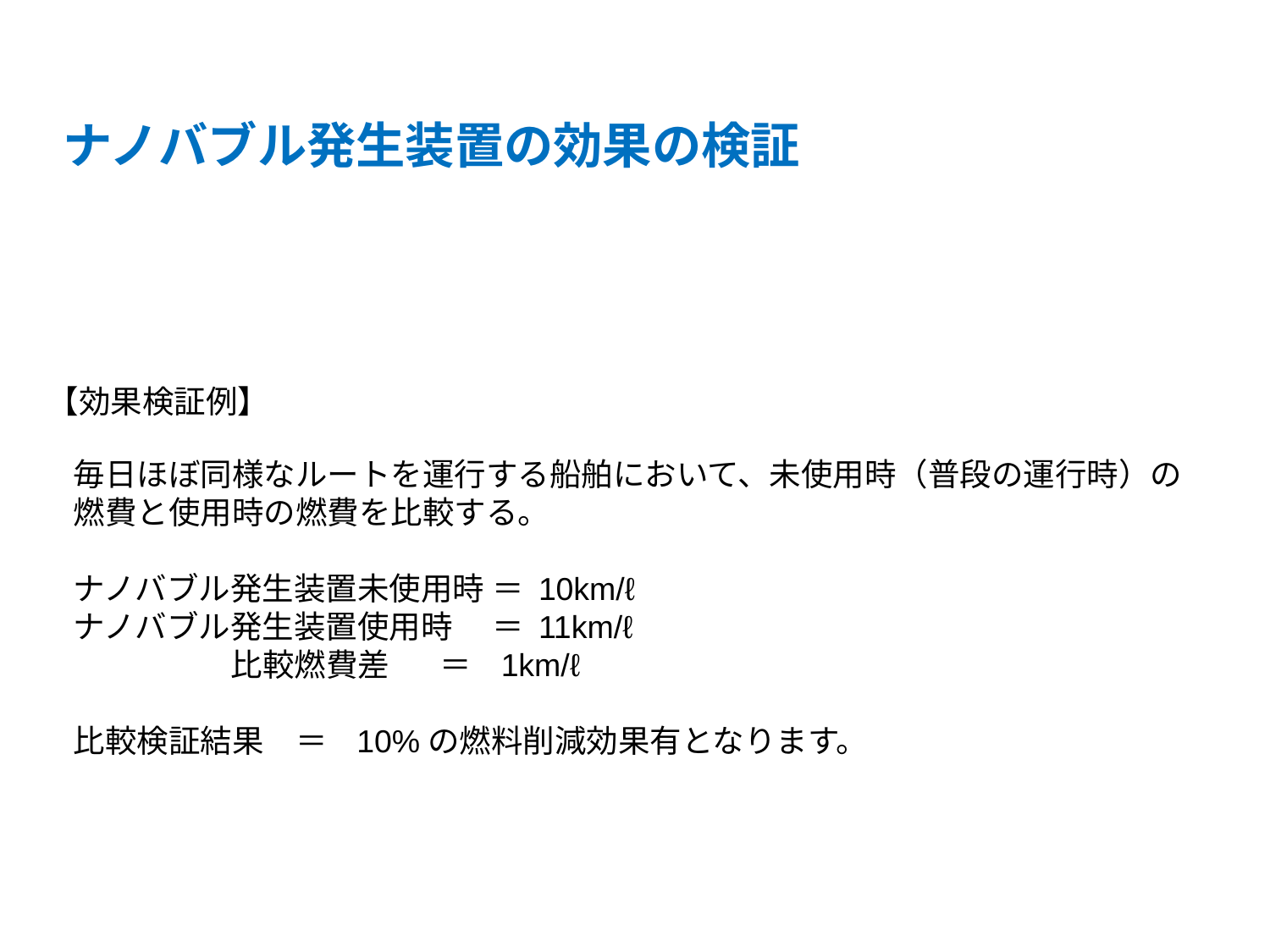

ナノバブル発生装置の効果の検証

【効果検証例】

毎日ほぼ同様なルートを運行する船舶において、未使用時（普段の運行時）の燃費と使用時の燃費を比較する。

ナノバブル発生装置未使用時 ＝ 10km/ℓ
ナノバブル発生装置使用時　 ＝ 11km/ℓ
            　　比較燃費差       ＝   1km/ℓ

比較検証結果　＝   10%の燃料削減効果有となります。